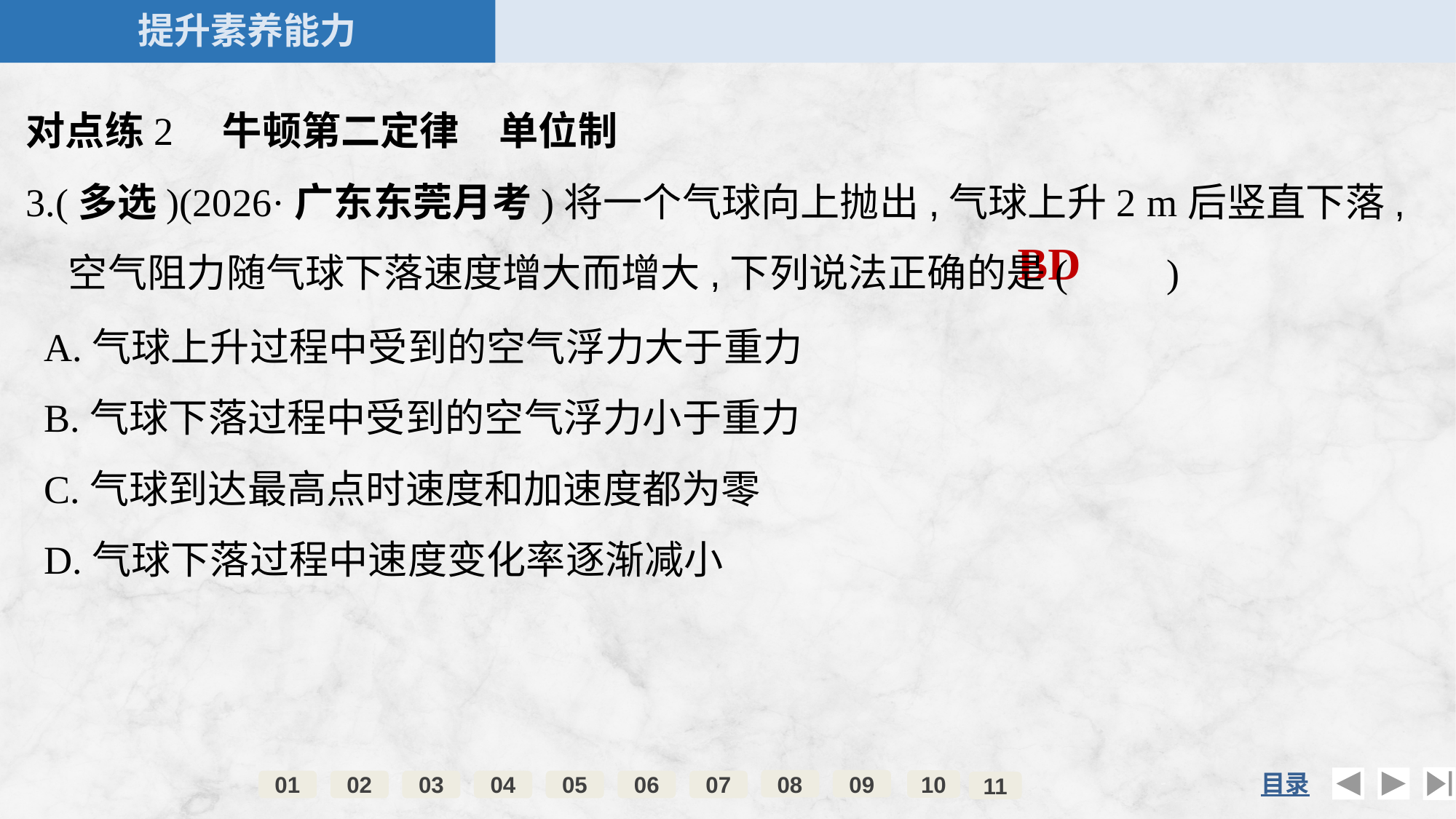

对点练2　牛顿第二定律　单位制
3.(多选)(2026·广东东莞月考)将一个气球向上抛出,气球上升2 m后竖直下落,空气阻力随气球下落速度增大而增大,下列说法正确的是(　　)
BD
A.气球上升过程中受到的空气浮力大于重力
B.气球下落过程中受到的空气浮力小于重力
C.气球到达最高点时速度和加速度都为零
D.气球下落过程中速度变化率逐渐减小